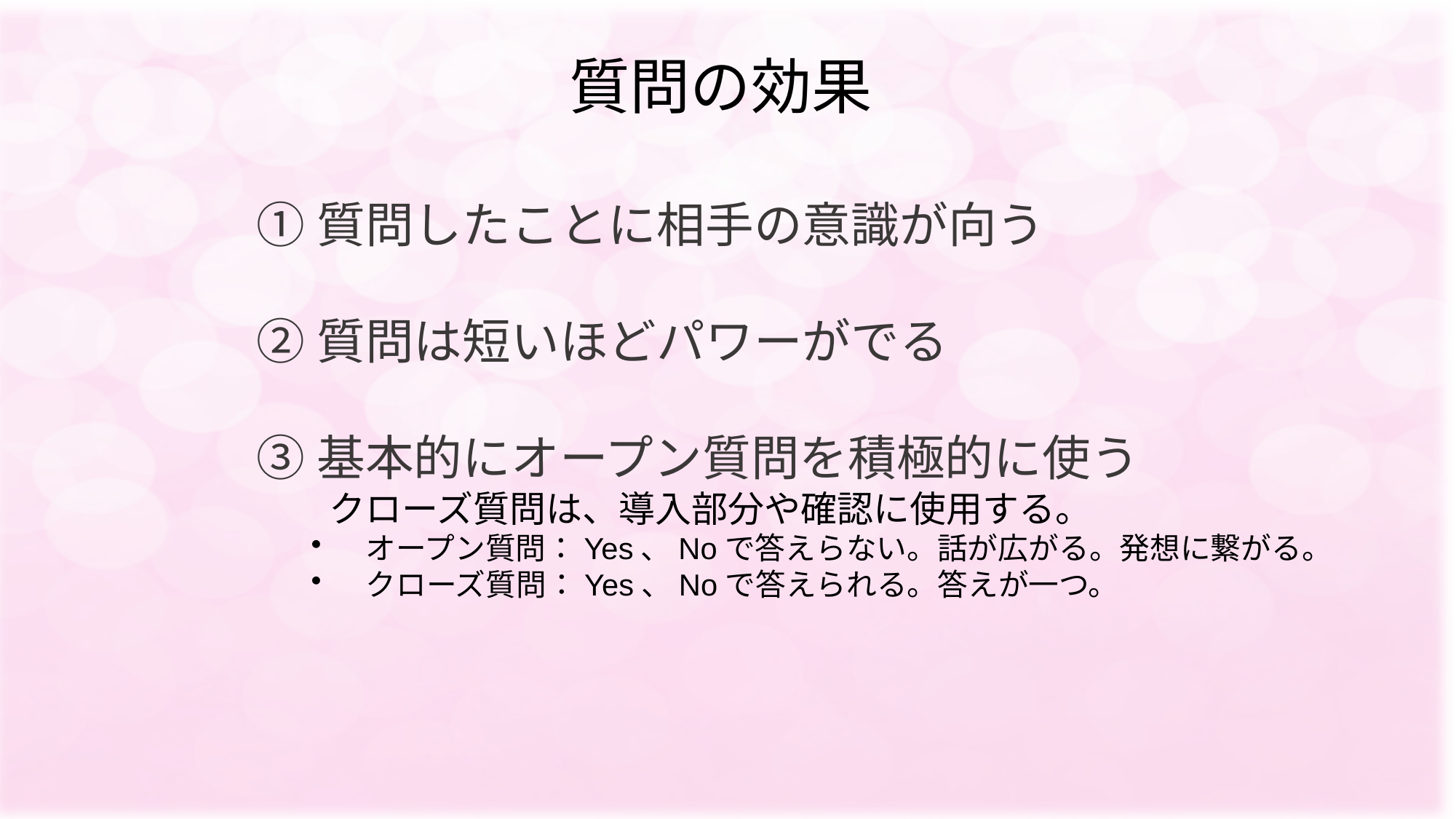

質問の効果
①質問したことに相手の意識が向う

②質問は短いほどパワーがでる

③基本的にオープン質問を積極的に使う
　　クローズ質問は、導入部分や確認に使用する。
オープン質問：Yes、Noで答えらない。話が広がる。発想に繋がる。
クローズ質問：Yes、Noで答えられる。答えが一つ。